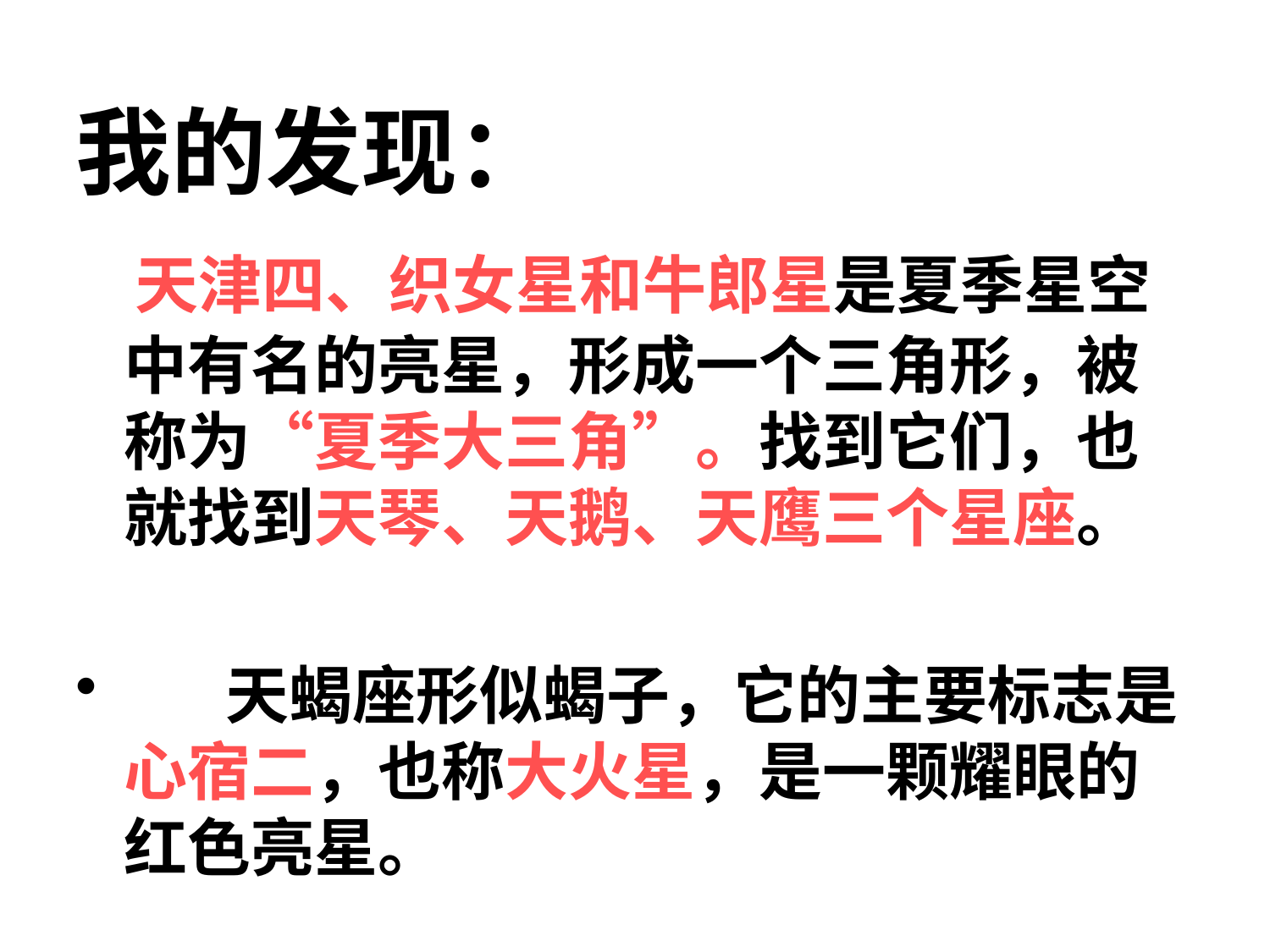

我的发现：
  天津四、织女星和牛郎星是夏季星空中有名的亮星，形成一个三角形，被称为“夏季大三角”。找到它们，也就找到天琴、天鹅、天鹰三个星座。

      天蝎座形似蝎子，它的主要标志是心宿二，也称大火星，是一颗耀眼的红色亮星。